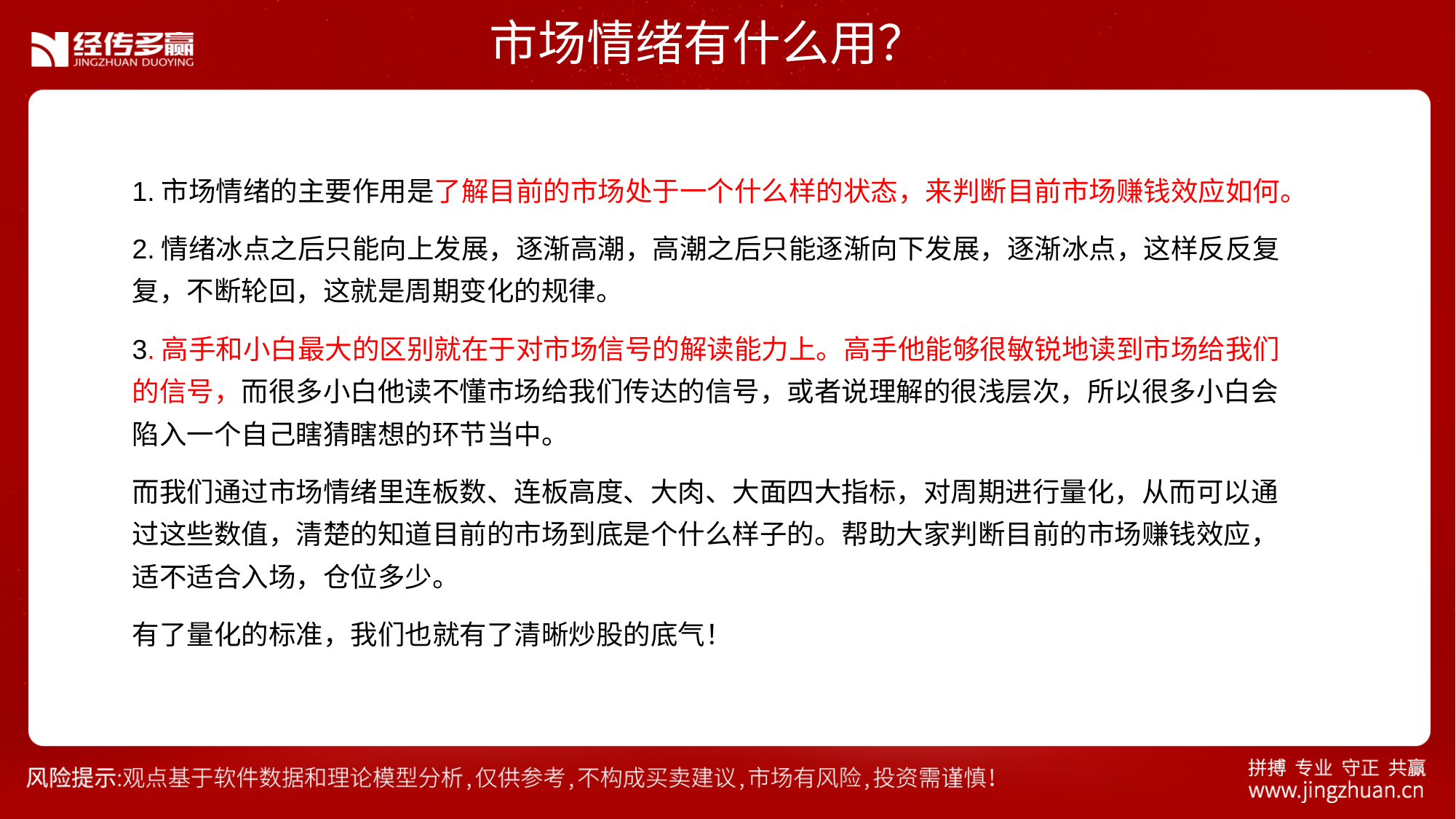

市场情绪有什么用？
1.市场情绪的主要作用是了解目前的市场处于一个什么样的状态，来判断目前市场赚钱效应如何。
2.情绪冰点之后只能向上发展，逐渐高潮，高潮之后只能逐渐向下发展，逐渐冰点，这样反反复复，不断轮回，这就是周期变化的规律。
3.高手和小白最大的区别就在于对市场信号的解读能力上。高手他能够很敏锐地读到市场给我们的信号，而很多小白他读不懂市场给我们传达的信号，或者说理解的很浅层次，所以很多小白会陷入一个自己瞎猜瞎想的环节当中。
而我们通过市场情绪里连板数、连板高度、大肉、大面四大指标，对周期进行量化，从而可以通过这些数值，清楚的知道目前的市场到底是个什么样子的。帮助大家判断目前的市场赚钱效应，适不适合入场，仓位多少。
有了量化的标准，我们也就有了清晰炒股的底气！